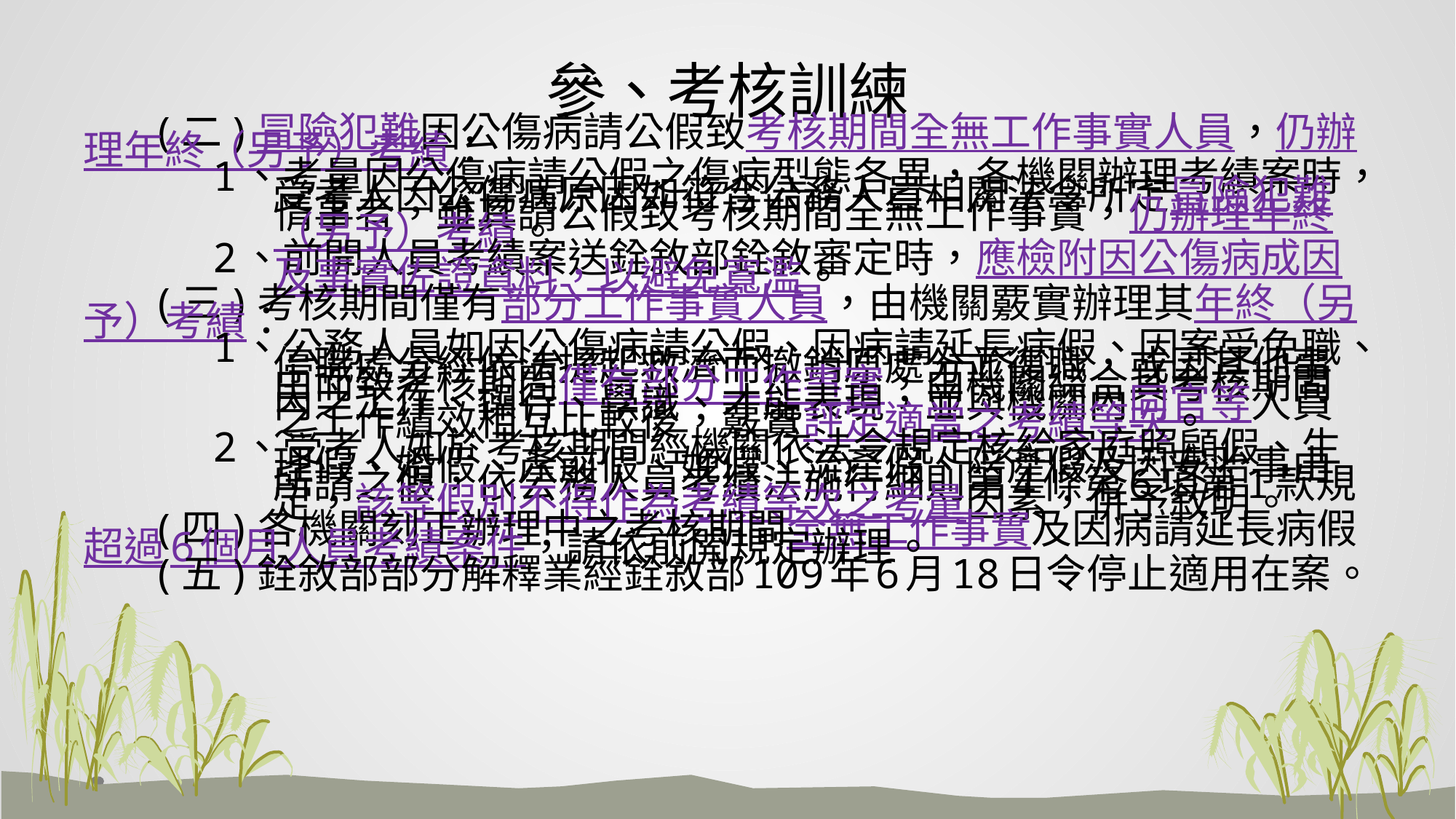

# 參、考核訓練
(二)冒險犯難因公傷病請公假致考核期間全無工作事實人員，仍辦理年終（另予）考績：
1、考量因公傷病請公假之傷病型態各異，各機關辦理考績案時，受考人因公傷病原因如符合公務人員相關法令所定冒險犯難情事者，雖其請公假致考核期間全無工作事實，仍辦理年終（另予）考績。
2、前開人員考績案送銓敘部銓敘審定時，應檢附因公傷病成因及事實佐證資料，以避免寬濫。
(三)考核期間僅有部分工作事實人員，由機關覈實辦理其年終（另予）考績：
1、公務人員如因公傷病請公假、因病請延長病假、因案受免職、停職處分經依法提起救濟而撤銷原處分並復職，或因其他事由而致考核期間僅有部分工作事實，由機關綜合其考核期間內之工作、操行、學識、才能表現，並與機關內同官等人員之工作績效相互比較後，覈實評定適當之考績等次。
2、受考人如於考核期間經機關依法令規定核給家庭照顧假、生理假、婚假、產前假、娩假、流產假、陪產假及因安胎事由所請之假，依公務人員考績法施行細則第4條第6項第1款規定，該等假別不得作為考績等次之考量因素，併予敘明。
(四)各機關刻正辦理中之考核期間全無工作事實及因病請延長病假超過6個月人員考績案件，請依前開規定辦理。
(五)銓敘部部分解釋業經銓敘部109年6月18日令停止適用在案。附件30.pdf附件30-1.pdf